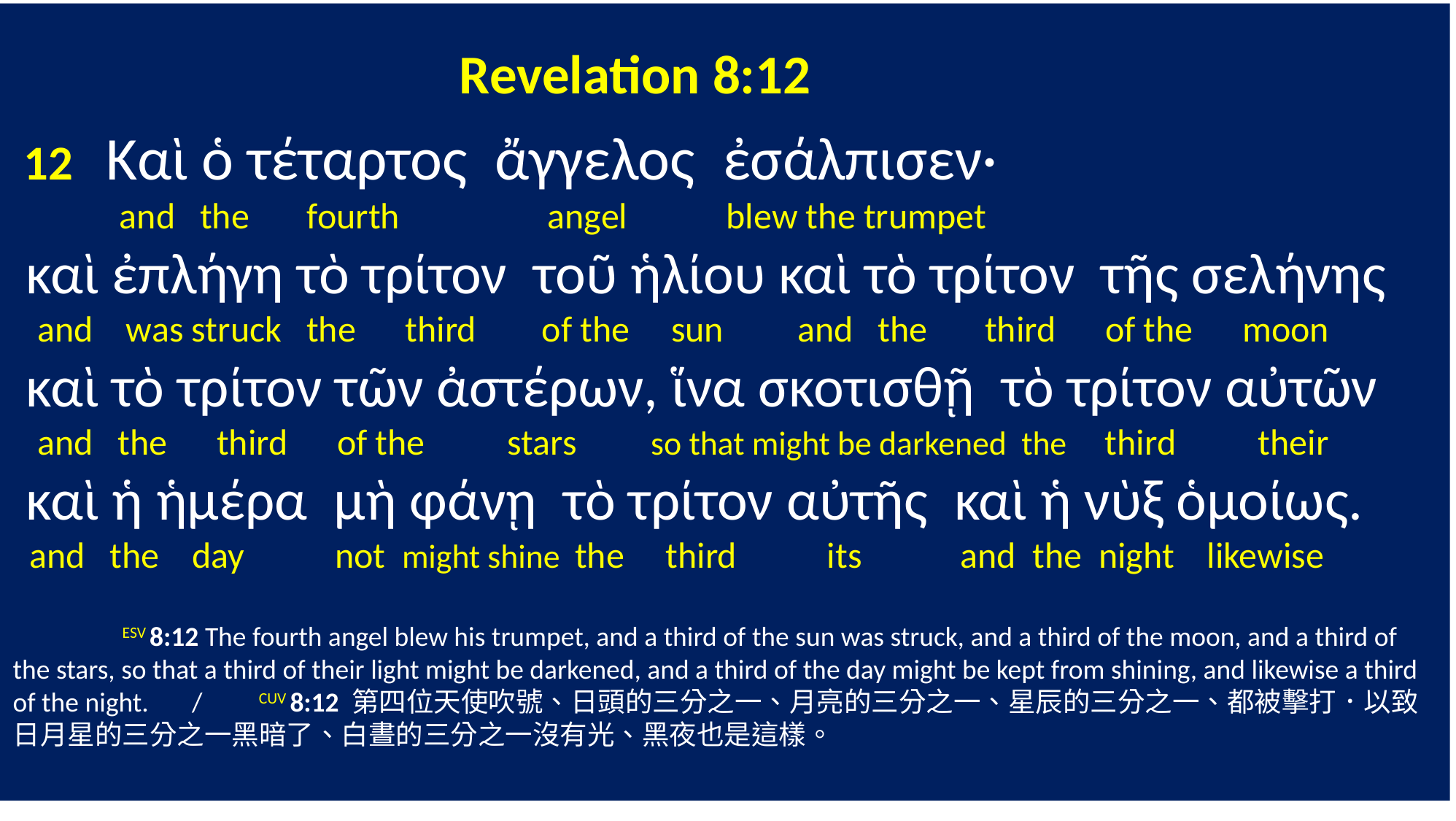

Revelation 8:12

 12   Καὶ ὁ τέταρτος  ἄγγελος  ἐσάλπισεν·
             and   the       fourth                  angel            blew the trumpet
 καὶ ἐπλήγη τὸ τρίτον  τοῦ ἡλίου καὶ τὸ τρίτον  τῆς σελήνης
   and    was struck   the      third        of the     sun         and   the       third      of the      moon
 καὶ τὸ τρίτον τῶν ἀστέρων, ἵνα σκοτισθῇ  τὸ τρίτον αὐτῶν
   and   the      third      of the          stars         so that might be darkened  the     third          their
 καὶ ἡ ἡμέρα  μὴ φάνῃ  τὸ τρίτον αὐτῆς  καὶ ἡ νὺξ ὁμοίως.
  and   the    day           not  might shine  the     third           its            and  the  night    likewise

	ESV 8:12 The fourth angel blew his trumpet, and a third of the sun was struck, and a third of the moon, and a third of the stars, so that a third of their light might be darkened, and a third of the day might be kept from shining, and likewise a third of the night.       /         CUV 8:12 第四位天使吹號、日頭的三分之一、月亮的三分之一、星辰的三分之一、都被擊打．以致日月星的三分之一黑暗了、白晝的三分之一沒有光、黑夜也是這樣。